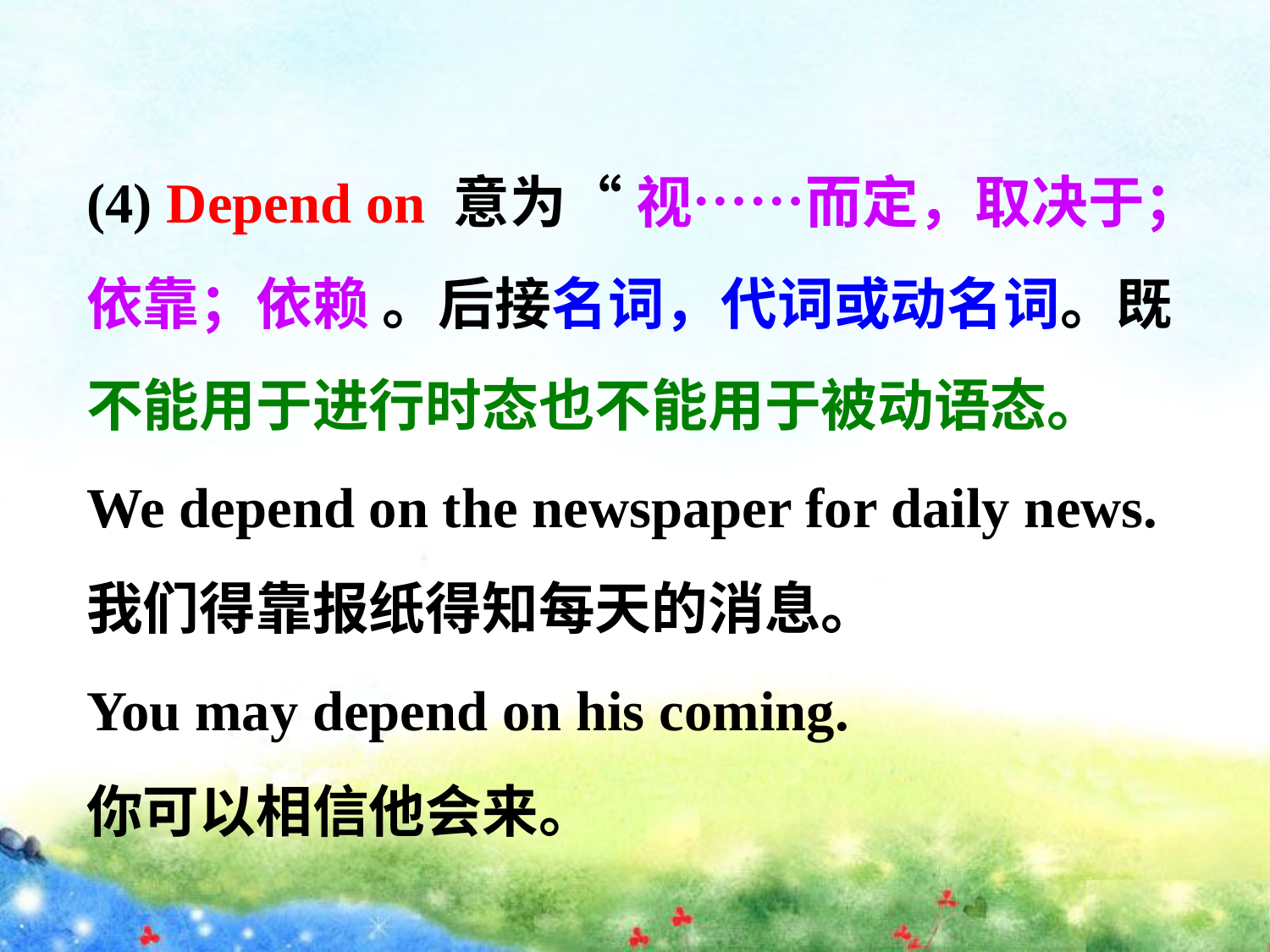

(4) Depend on 意为“ 视……而定，取决于；依靠；依赖 。后接名词，代词或动名词。既不能用于进行时态也不能用于被动语态。
We depend on the newspaper for daily news.
我们得靠报纸得知每天的消息。
You may depend on his coming.
你可以相信他会来。